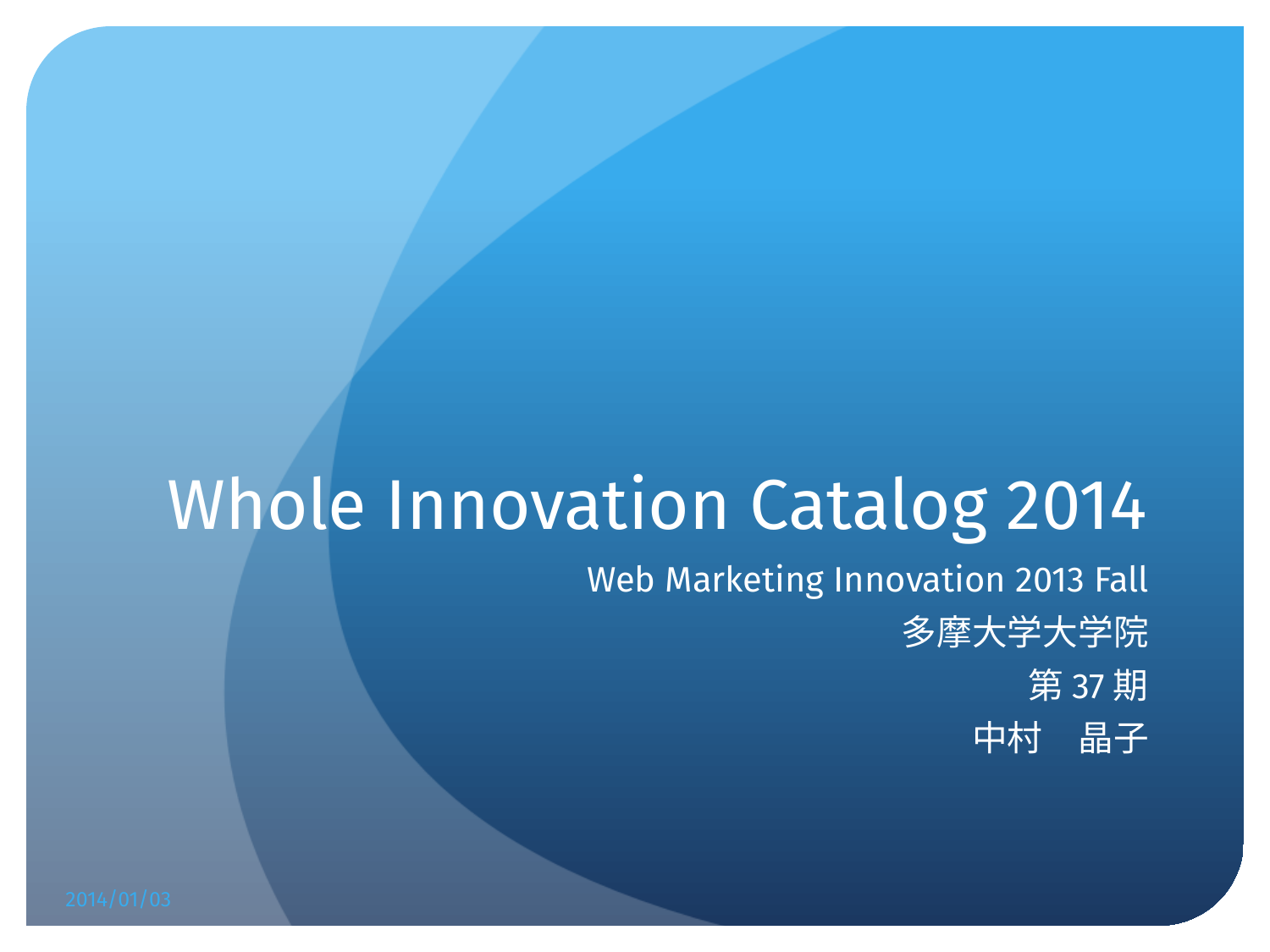

# Whole Innovation Catalog 2014
Web Marketing Innovation 2013 Fall
多摩大学大学院
第37期
中村　晶子
2014/01/03